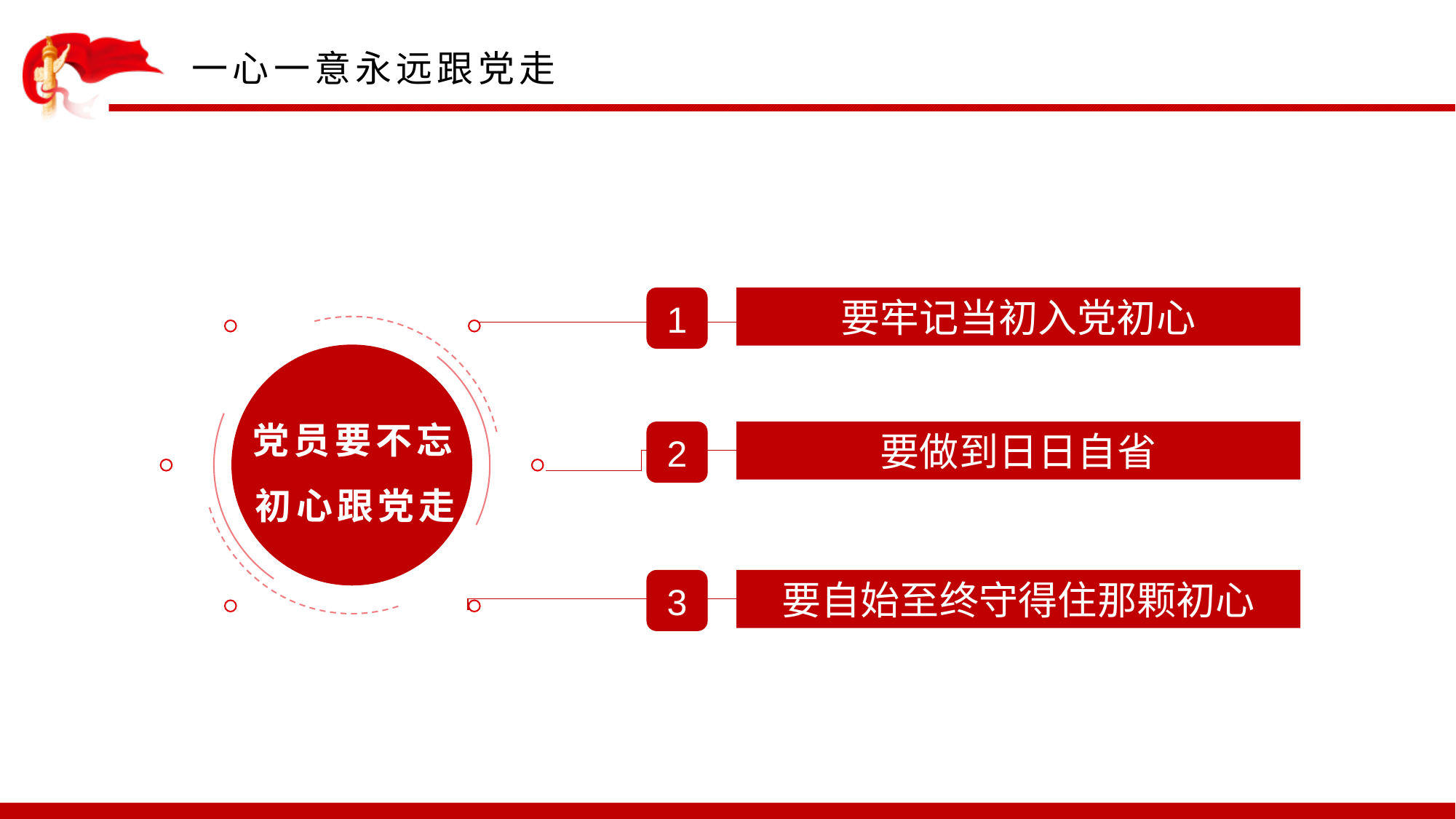

党员要不忘初心跟党走

1
要牢记当初入党初心
要做到日日自省
2
3
要自始至终守得住那颗初心